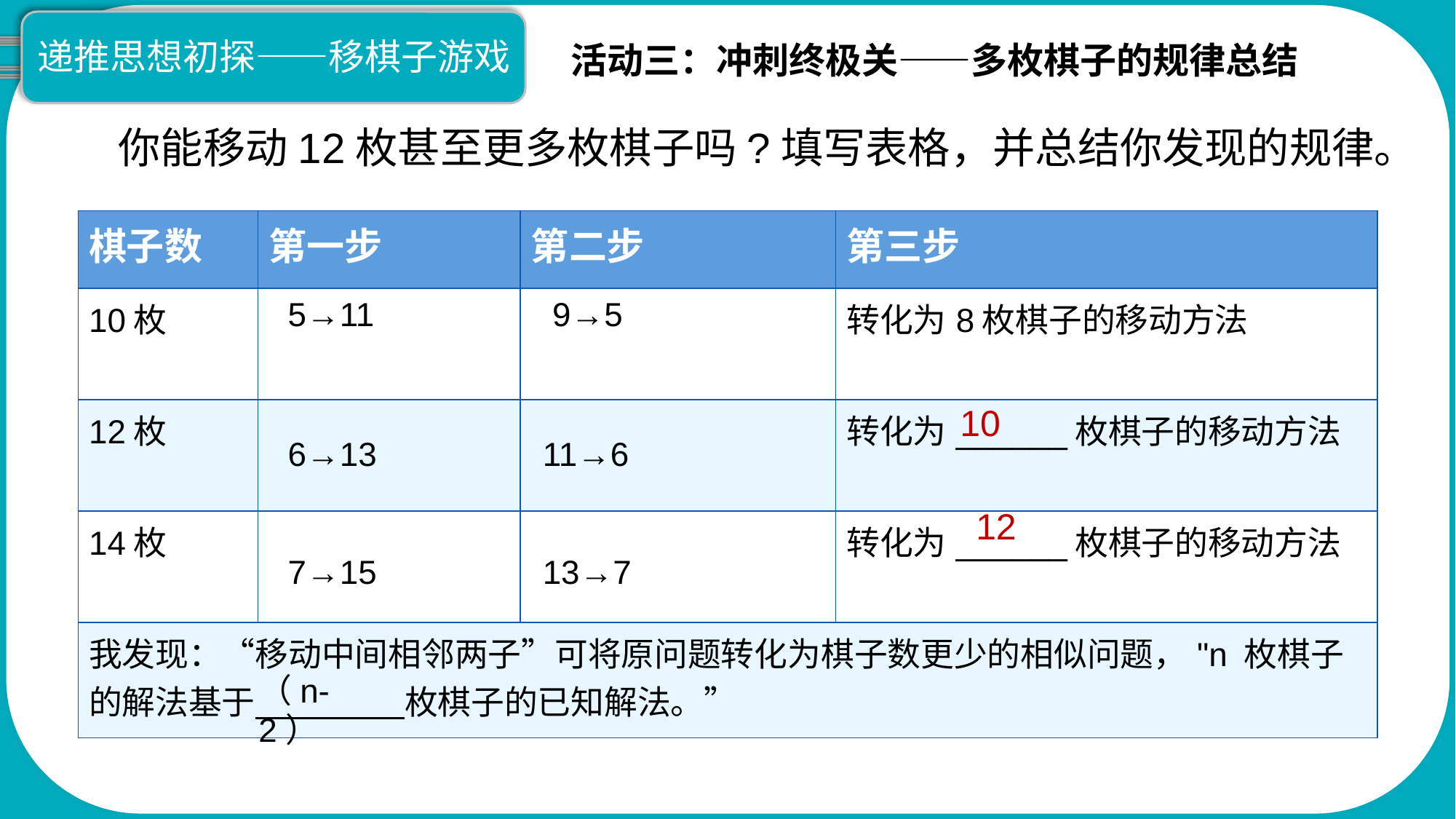

递推思想初探——移棋子游戏
活动三：冲刺终极关——多枚棋子的规律总结
你能移动12枚甚至更多枚棋子吗?填写表格，并总结你发现的规律。
| 棋子数 | 第一步 | 第二步 | 第三步 |
| --- | --- | --- | --- |
| 10枚 |  |  | 转化为8枚棋子的移动方法 |
| 12枚 |  |  | 转化为\_\_\_\_\_\_枚棋子的移动方法 |
| 14枚 |  |  | 转化为\_\_\_\_\_\_枚棋子的移动方法 |
| 我发现：“移动中间相邻两子”可将原问题转化为棋子数更少的相似问题，"n 枚棋子的解法基于 枚棋子的已知解法。” |  |  |  |
9→5
5→11
10
6→13
11→6
12
13→7
7→15
（n-2）